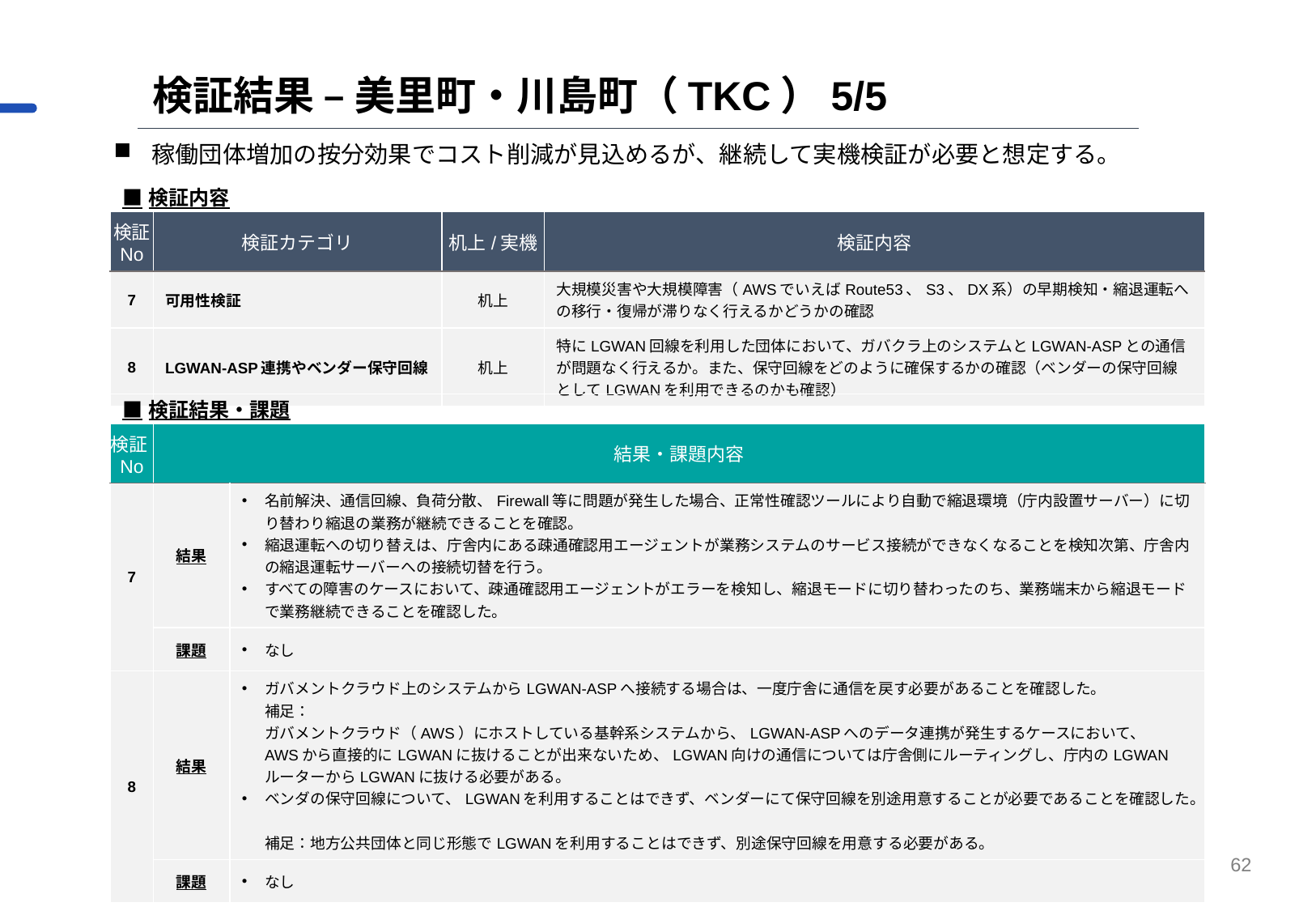

検証結果 – 美里町・川島町（TKC）5/5
稼働団体増加の按分効果でコスト削減が見込めるが、継続して実機検証が必要と想定する。
| ■検証内容 | ■検証内容 |  |  |
| --- | --- | --- | --- |
| 検証 No | 検証カテゴリ | 机上/実機 | 検証内容 |
| 7 | 可用性検証 | 机上 | 大規模災害や大規模障害（AWSでいえばRoute53、S3、DX系）の早期検知・縮退運転への移行・復帰が滞りなく行えるかどうかの確認 |
| 8 | LGWAN-ASP連携やベンダー保守回線 | 机上 | 特にLGWAN回線を利用した団体において、ガバクラ上のシステムとLGWAN-ASPとの通信が問題なく行えるか。また、保守回線をどのように確保するかの確認（ベンダーの保守回線としてLGWANを利用できるのかも確認） |
| ■検証結果・課題 |  |  |
| --- | --- | --- |
| 検証No | 結果・課題内容 | 結果・課題内容 |
| 7 | 結果 | 名前解決、通信回線、負荷分散、Firewall等に問題が発生した場合、正常性確認ツールにより自動で縮退環境（庁内設置サーバー）に切り替わり縮退の業務が継続できることを確認。 縮退運転への切り替えは、庁舎内にある疎通確認用エージェントが業務システムのサービス接続ができなくなることを検知次第、庁舎内の縮退運転サーバーへの接続切替を行う。 すべての障害のケースにおいて、疎通確認用エージェントがエラーを検知し、縮退モードに切り替わったのち、業務端末から縮退モードで業務継続できることを確認した。 |
|  | 課題 | なし |
| 8 | 結果 | ガバメントクラウド上のシステムからLGWAN-ASPへ接続する場合は、一度庁舎に通信を戻す必要があることを確認した。 補足： ガバメントクラウド（AWS）にホストしている基幹系システムから、LGWAN-ASPへのデータ連携が発生するケースにおいて、 AWSから直接的にLGWANに抜けることが出来ないため、LGWAN向けの通信については庁舎側にルーティングし、庁内のLGWANルーターからLGWANに抜ける必要がある。 ベンダの保守回線について、LGWANを利用することはできず、ベンダーにて保守回線を別途用意することが必要であることを確認した。 補足：地方公共団体と同じ形態でLGWANを利用することはできず、別途保守回線を用意する必要がある。 |
|  | 課題 | なし |
62